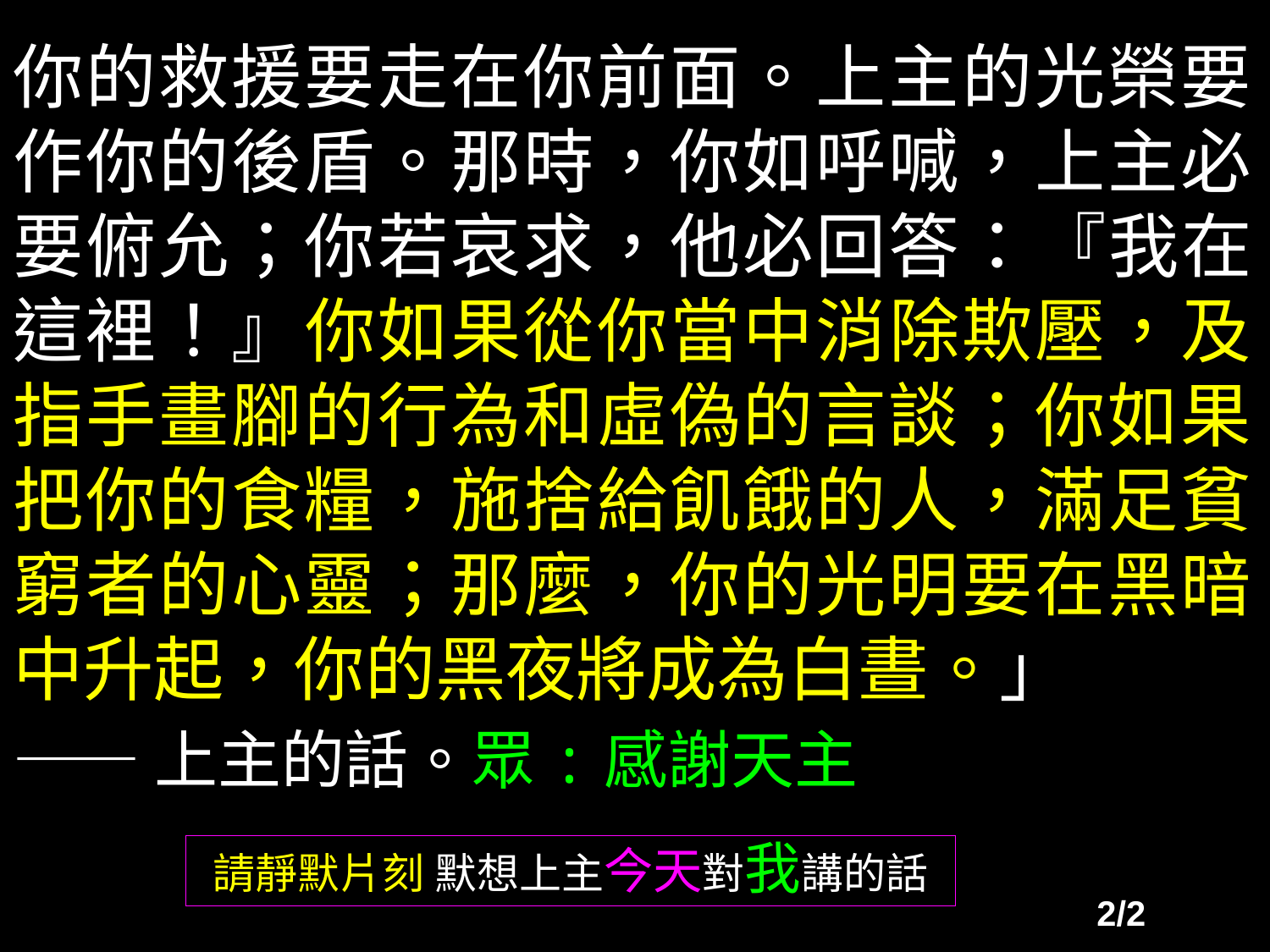

你的救援要走在你前面。上主的光榮要作你的後盾。那時，你如呼喊，上主必要俯允；你若哀求，他必回答：『我在這裡！』你如果從你當中消除欺壓，及指手畫腳的行為和虛偽的言談；你如果把你的食糧，施捨給飢餓的人，滿足貧窮者的心靈；那麼，你的光明要在黑暗中升起，你的黑夜將成為白晝。」
——上主的話。眾:感謝天主

請靜默片刻 默想上主今天對我講的話
2/2